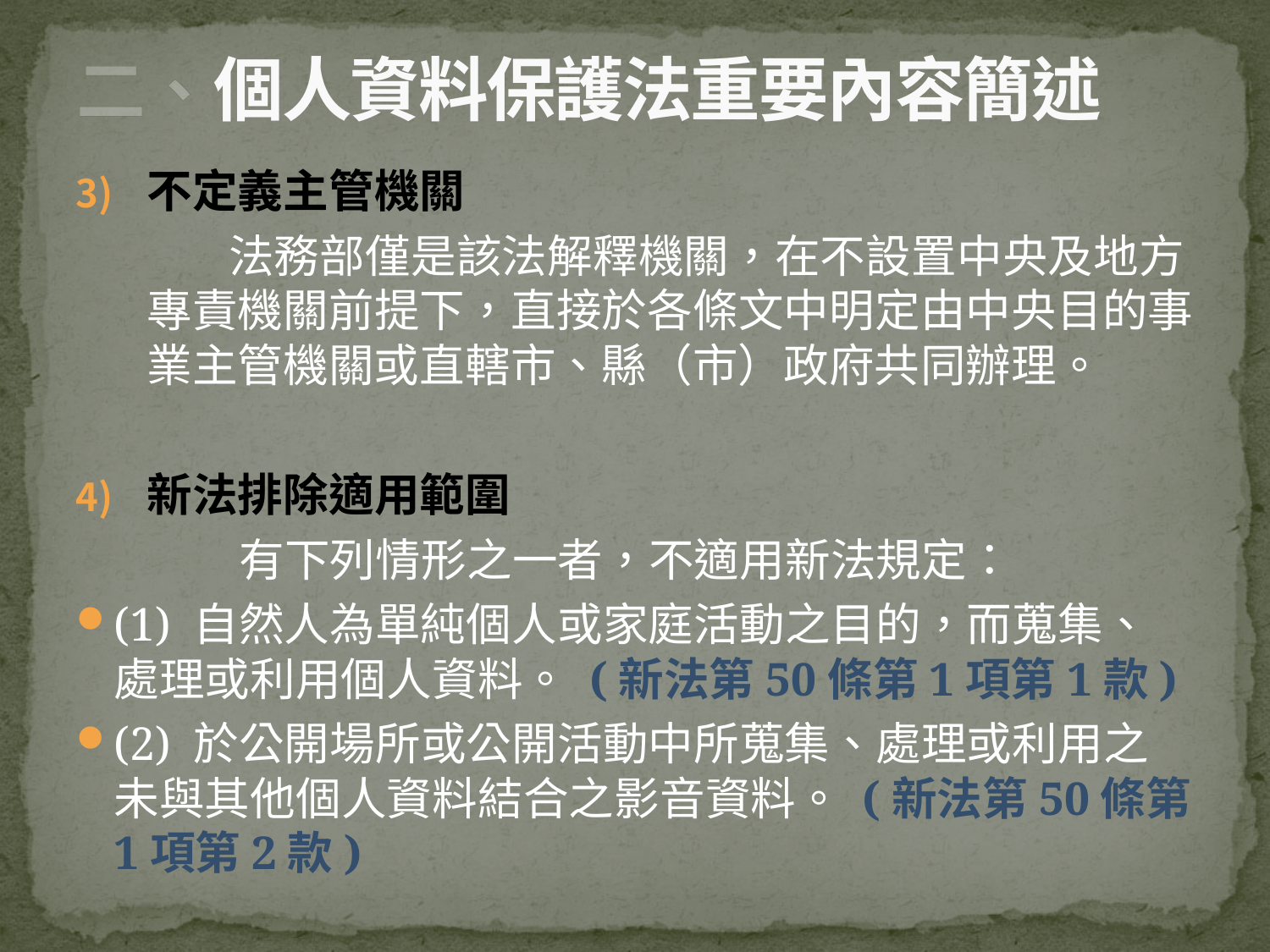

# 二、個人資料保護法重要內容簡述
不定義主管機關
              法務部僅是該法解釋機關，在不設置中央及地方專責機關前提下，直接於各條文中明定由中央目的事業主管機關或直轄市、縣（市）政府共同辦理。

新法排除適用範圍
               有下列情形之一者，不適用新法規定：
(1) 自然人為單純個人或家庭活動之目的，而蒐集、處理或利用個人資料。 (新法第50條第1項第1款)
(2) 於公開場所或公開活動中所蒐集、處理或利用之未與其他個人資料結合之影音資料。 (新法第50條第1項第2款)